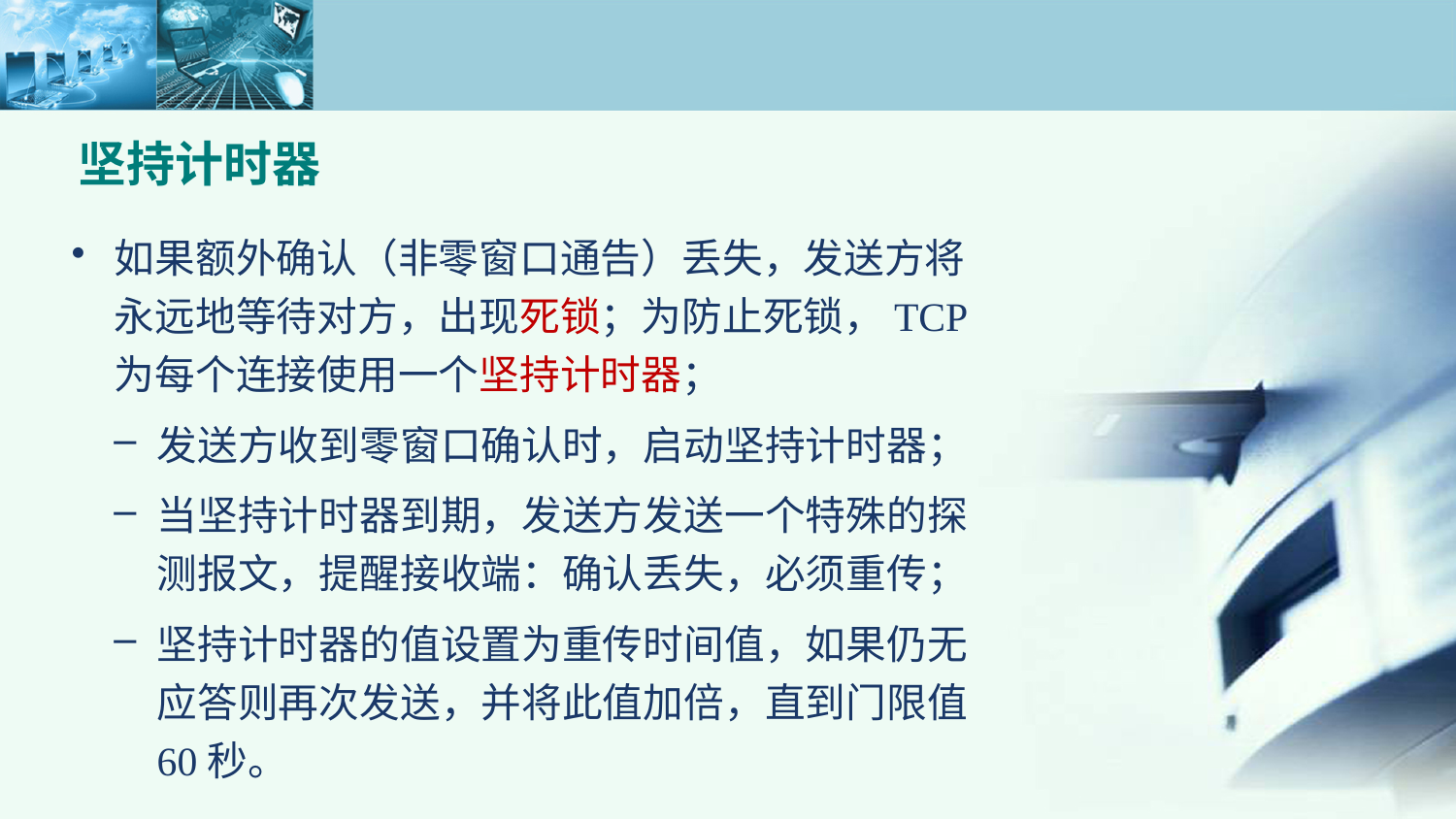

坚持计时器
如果额外确认（非零窗口通告）丢失，发送方将永远地等待对方，出现死锁；为防止死锁，TCP为每个连接使用一个坚持计时器；
发送方收到零窗口确认时，启动坚持计时器；
当坚持计时器到期，发送方发送一个特殊的探测报文，提醒接收端：确认丢失，必须重传；
坚持计时器的值设置为重传时间值，如果仍无应答则再次发送，并将此值加倍，直到门限值60秒。